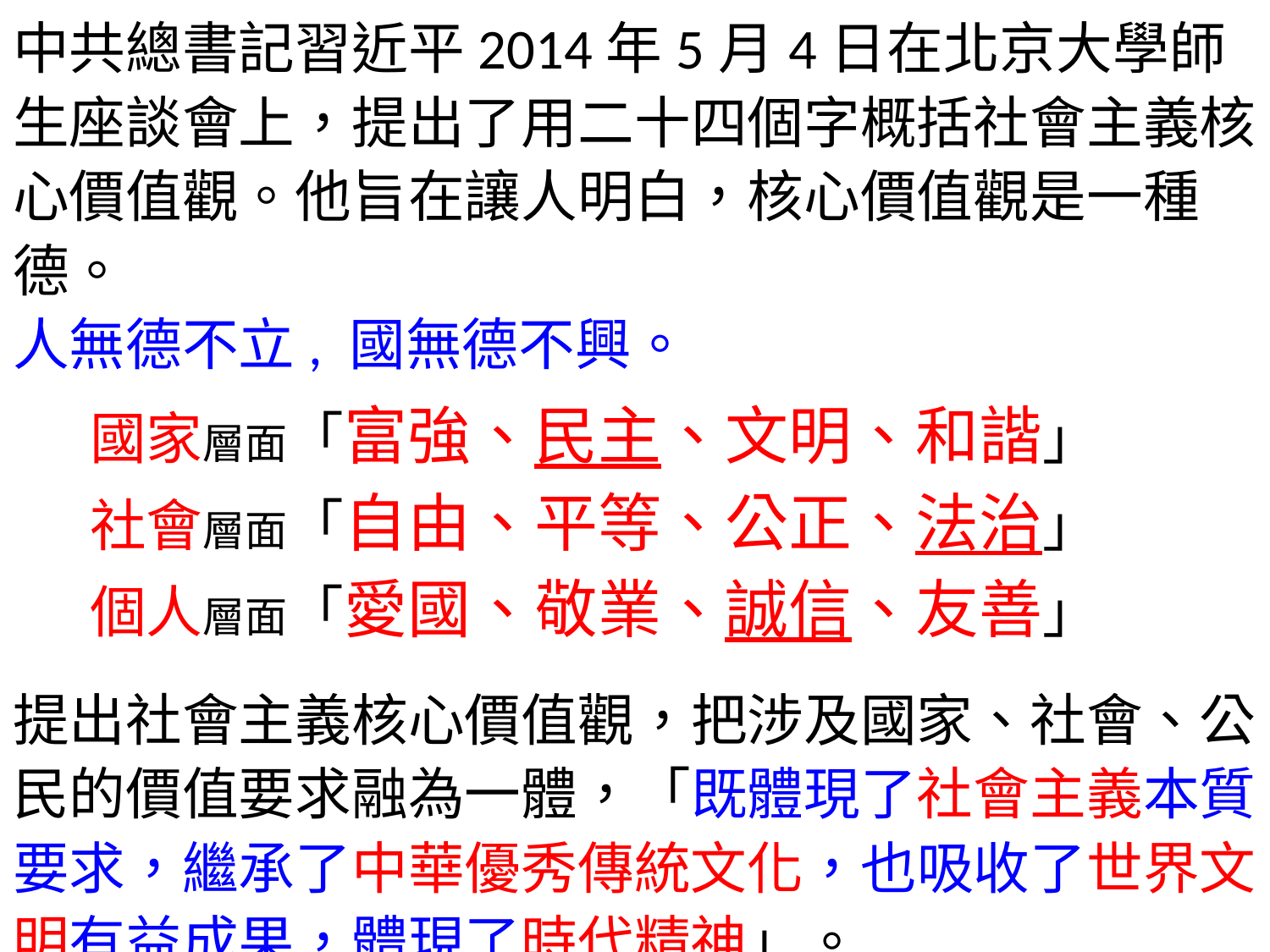

中共總書記習近平2014年5月4日在北京大學師生座談會上，提出了用二十四個字概括社會主義核心價值觀。他旨在讓人明白，核心價值觀是一種德。
人無德不立, 國無德不興。
     國家層面「富強、民主、文明、和諧」
     社會層面「自由、平等、公正、法治」
     個人層面「愛國、敬業、誠信、友善」
提出社會主義核心價值觀，把涉及國家、社會、公民的價值要求融為一體，「既體現了社會主義本質要求，繼承了中華優秀傳統文化，也吸收了世界文明有益成果，體現了時代精神」。